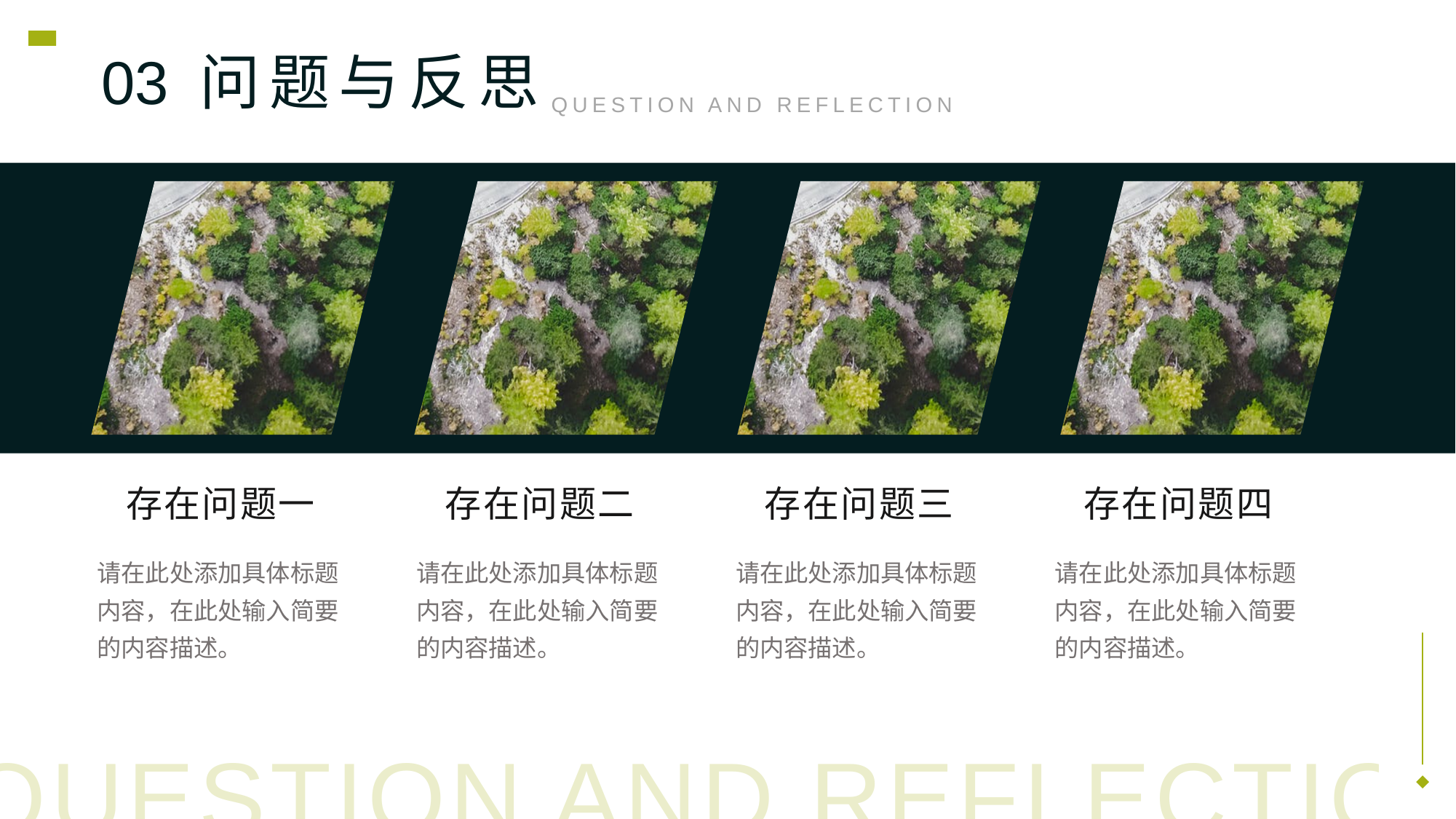

03.
问题与反思
QUESTION AND REFLECTION

存在问题一
请在此处添加具体标题内容，在此处输入简要的内容描述。
存在问题二
请在此处添加具体标题内容，在此处输入简要的内容描述。
存在问题三
请在此处添加具体标题内容，在此处输入简要的内容描述。
存在问题四
请在此处添加具体标题内容，在此处输入简要的内容描述。

QUESTION AND REFLECTION